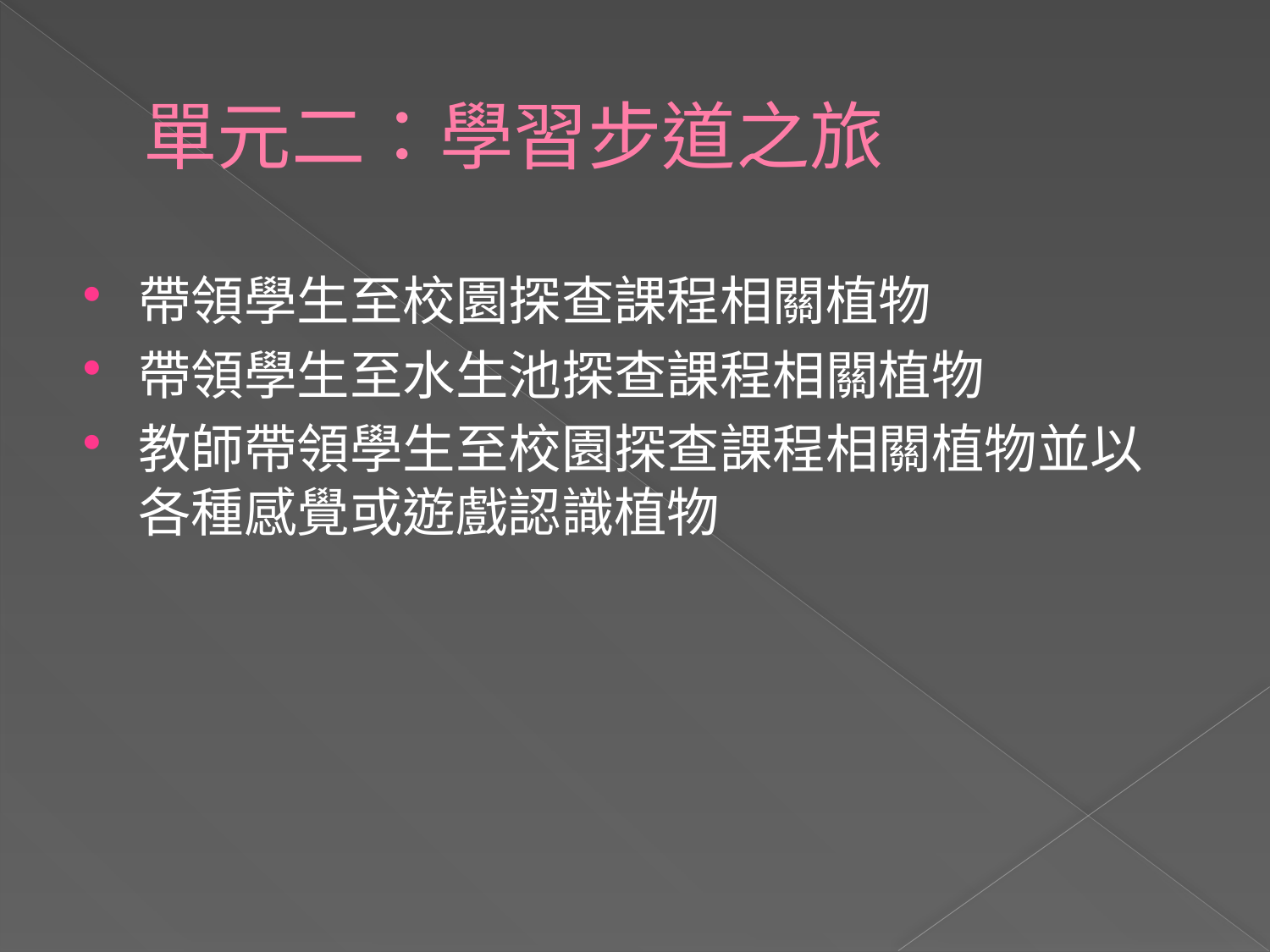

# 單元二：學習步道之旅
帶領學生至校園探查課程相關植物
帶領學生至水生池探查課程相關植物
教師帶領學生至校園探查課程相關植物並以各種感覺或遊戲認識植物